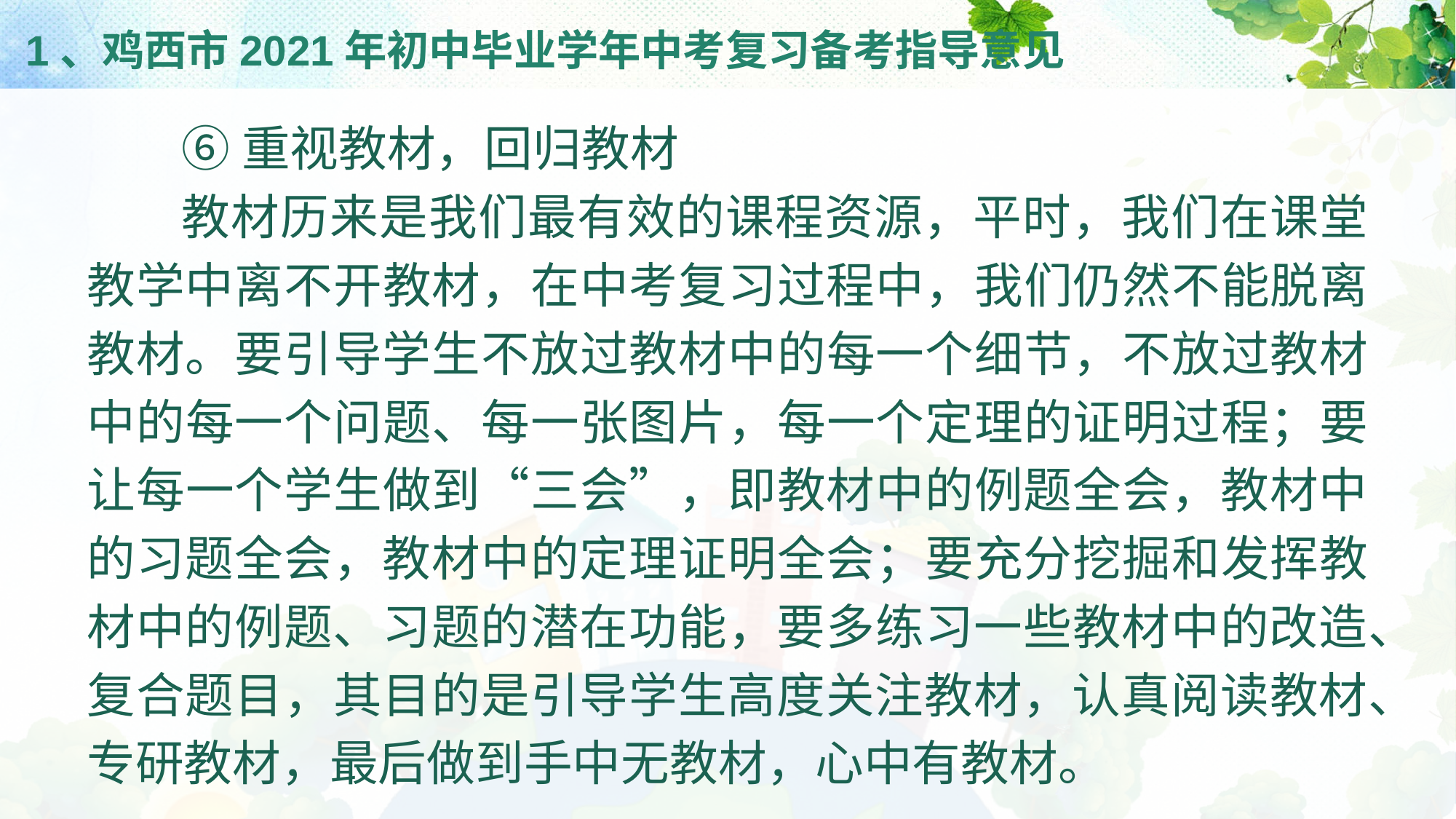

# 1、鸡西市2021年初中毕业学年中考复习备考指导意见
⑥重视教材，回归教材
教材历来是我们最有效的课程资源，平时，我们在课堂教学中离不开教材，在中考复习过程中，我们仍然不能脱离教材。要引导学生不放过教材中的每一个细节，不放过教材中的每一个问题、每一张图片，每一个定理的证明过程；要让每一个学生做到“三会”，即教材中的例题全会，教材中的习题全会，教材中的定理证明全会；要充分挖掘和发挥教材中的例题、习题的潜在功能，要多练习一些教材中的改造、复合题目，其目的是引导学生高度关注教材，认真阅读教材、专研教材，最后做到手中无教材，心中有教材。